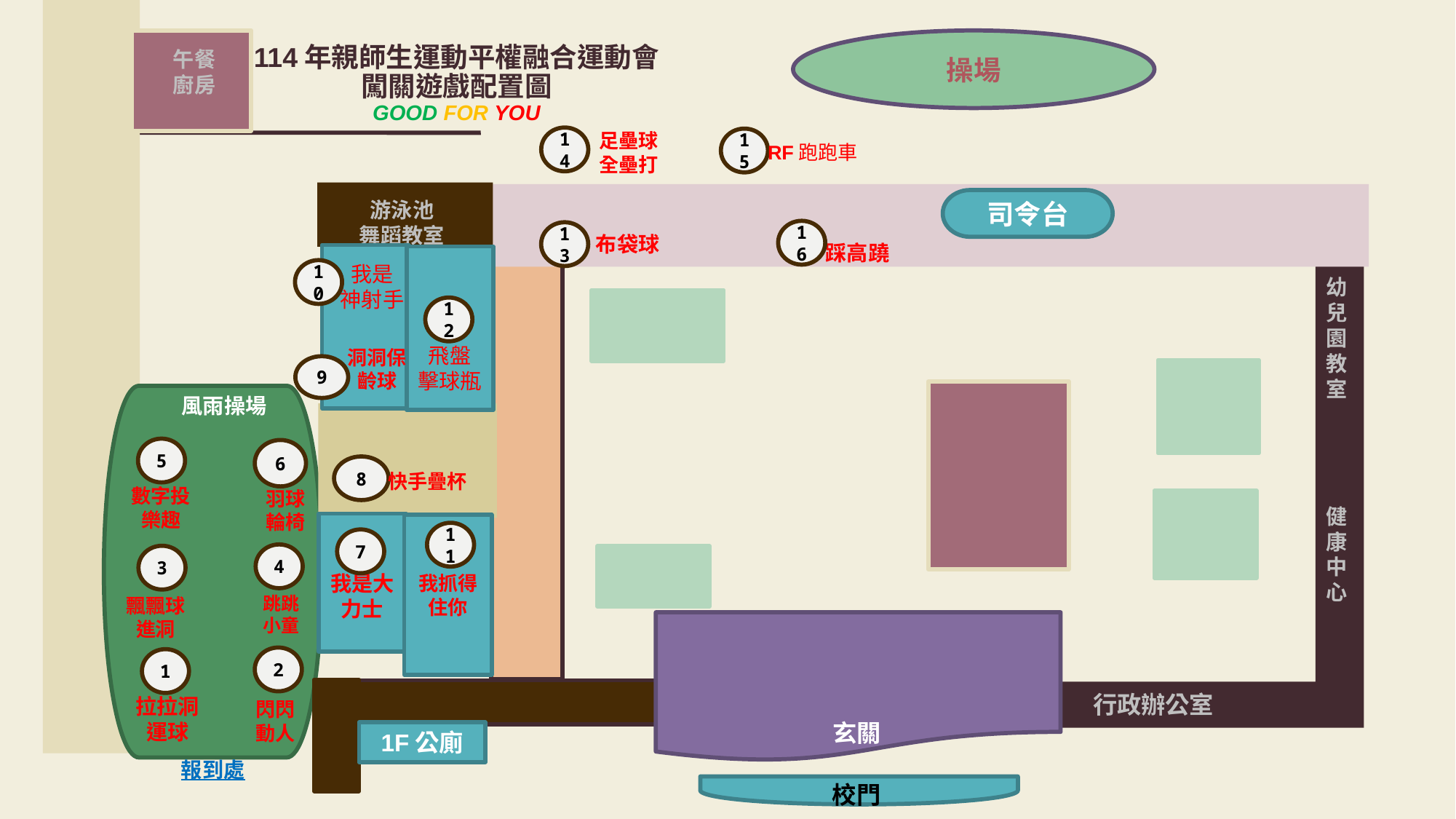

114年親師生運動平權融合運動會
闖關遊戲配置圖
GOOD FOR YOU

操場
午餐
廚房
足壘球全壘打
14

15
RF跑跑車

司令台
游泳池
舞蹈教室
16
13
布袋球
踩高蹺

幼兒園教室

健康中心
我是
神射手
10

12
飛盤
擊球瓶
洞洞保齡球
9

風雨操場
5
6
8
快手疊杯
數字投樂趣
羽球
輪椅

我是大力士

我抓得住你

11
7

4
3

跳跳小童
飄飄球
進洞

2
1

行政辦公室
拉拉洞
運球

閃閃
動人
玄關
1F公廁
報到處
校門